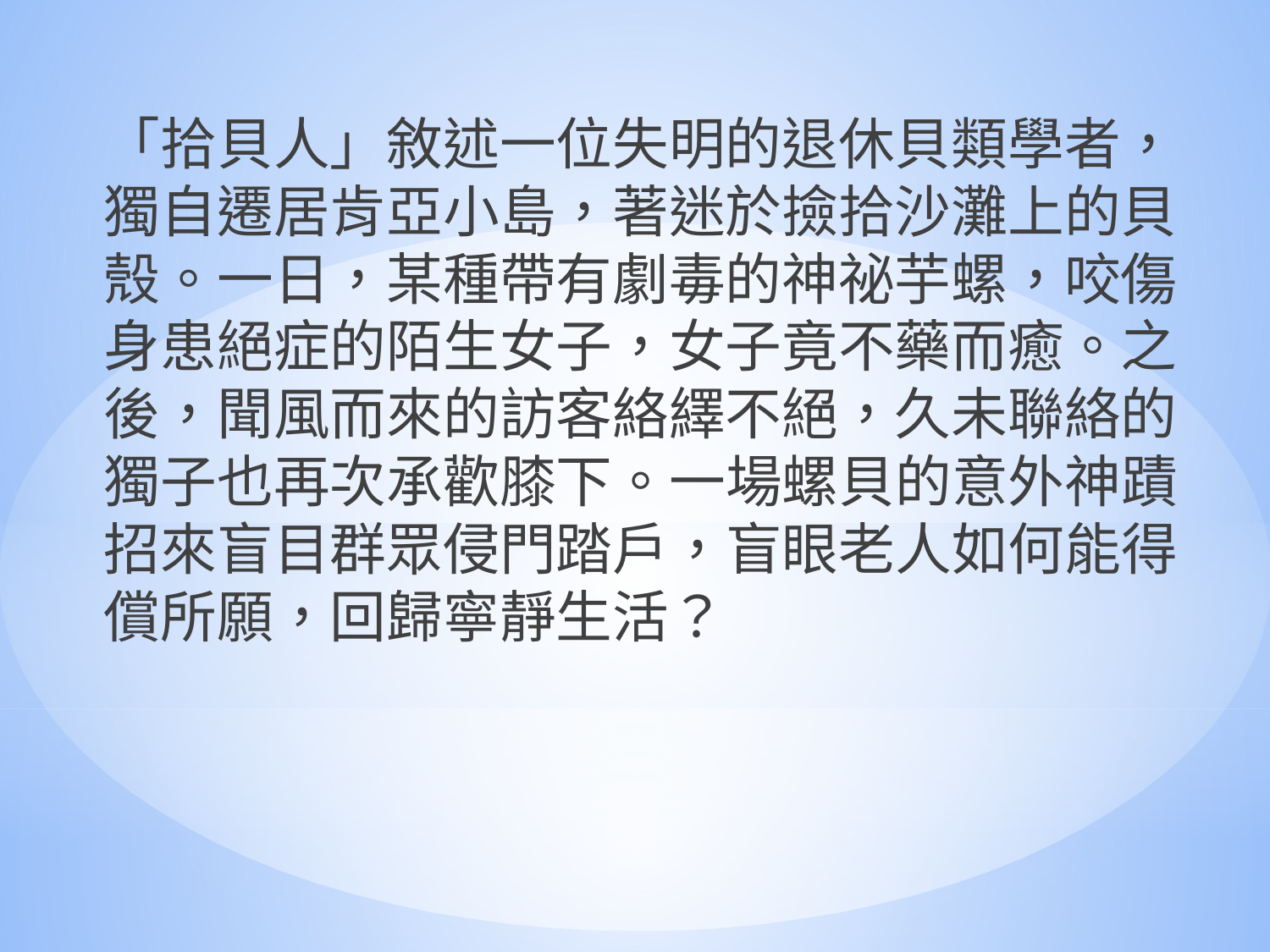

「拾貝人」敘述一位失明的退休貝類學者，獨自遷居肯亞小島，著迷於撿拾沙灘上的貝殼。一日，某種帶有劇毒的神祕芋螺，咬傷身患絕症的陌生女子，女子竟不藥而癒。之後，聞風而來的訪客絡繹不絕，久未聯絡的獨子也再次承歡膝下。一場螺貝的意外神蹟招來盲目群眾侵門踏戶，盲眼老人如何能得償所願，回歸寧靜生活？
#